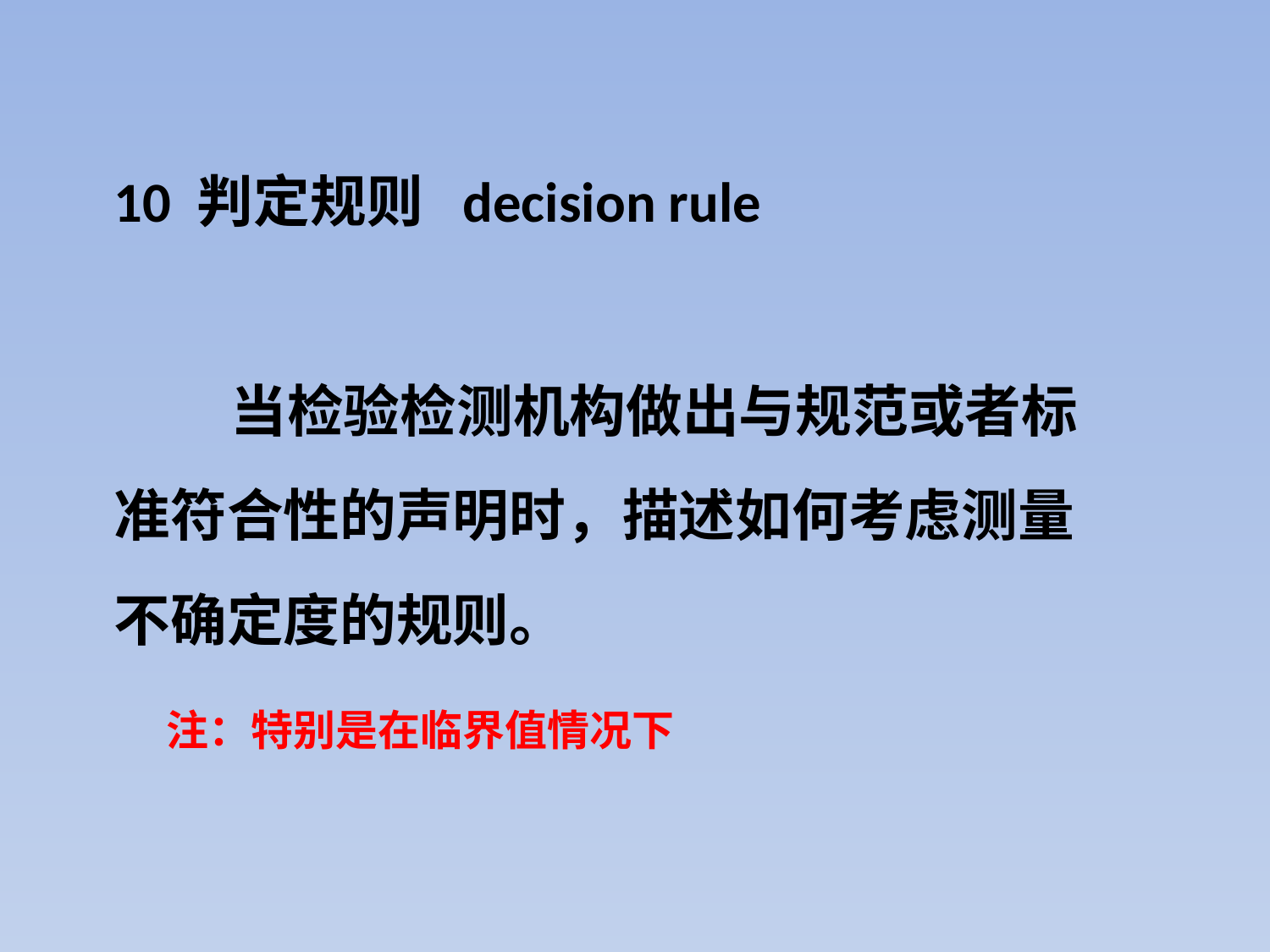

10 判定规则  decision rule

        当检验检测机构做出与规范或者标准符合性的声明时，描述如何考虑测量不确定度的规则。
   注：特别是在临界值情况下